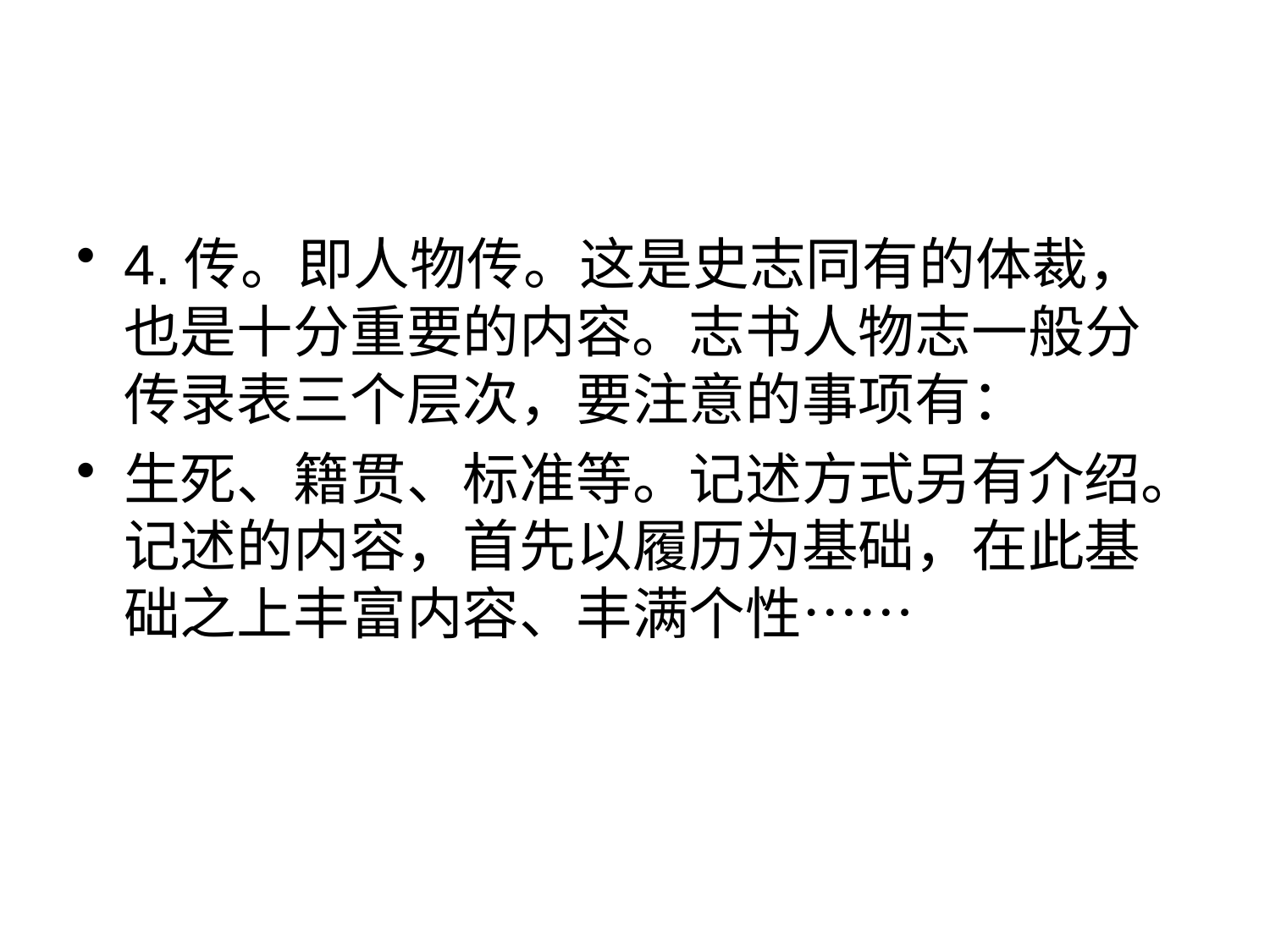

4.传。即人物传。这是史志同有的体裁，也是十分重要的内容。志书人物志一般分传录表三个层次，要注意的事项有：
生死、籍贯、标准等。记述方式另有介绍。记述的内容，首先以履历为基础，在此基础之上丰富内容、丰满个性……